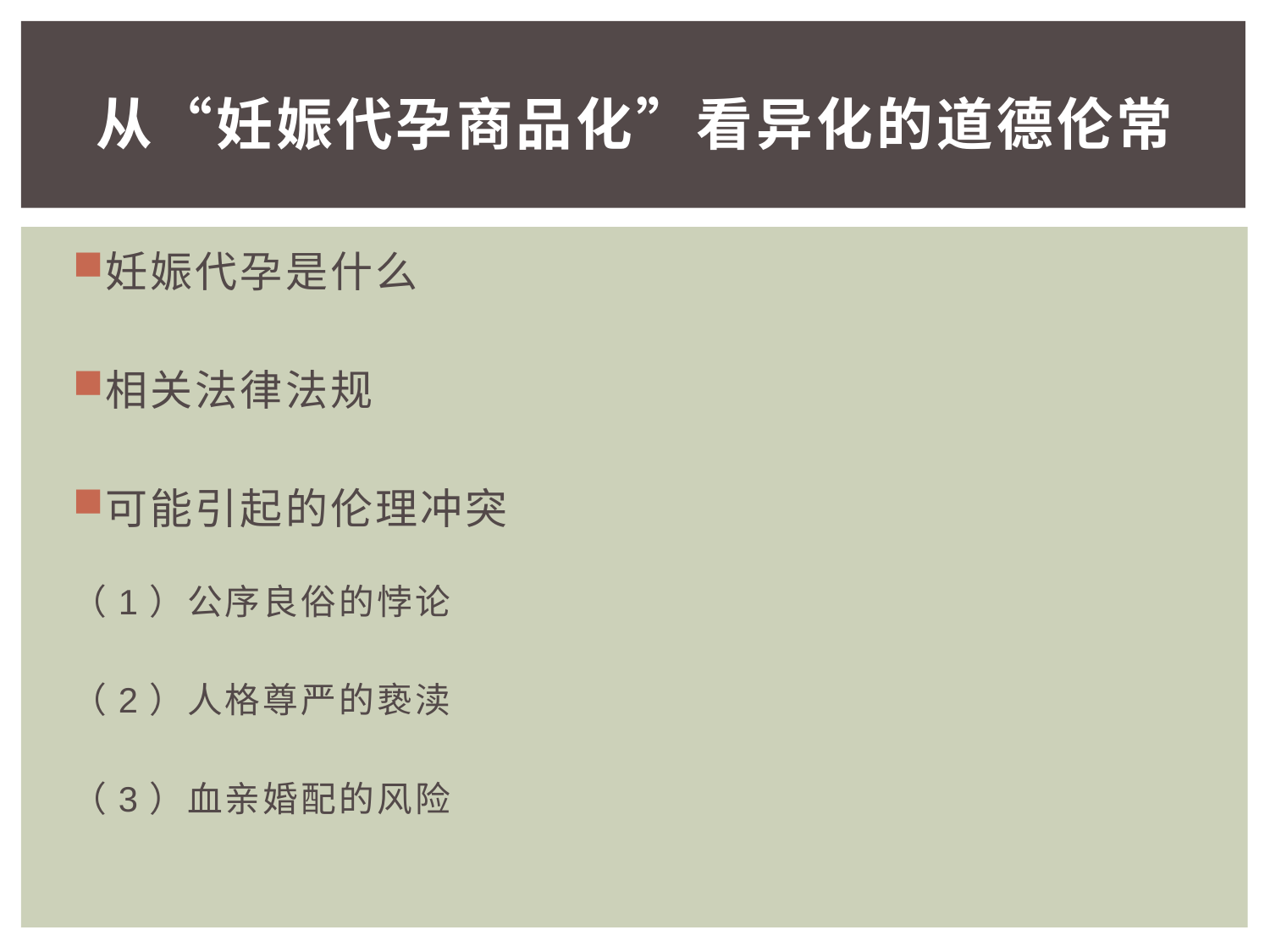

# 从“妊娠代孕商品化”看异化的道德伦常
妊娠代孕是什么

相关法律法规

可能引起的伦理冲突

（1）公序良俗的悖论

（2）人格尊严的亵渎

（3）血亲婚配的风险